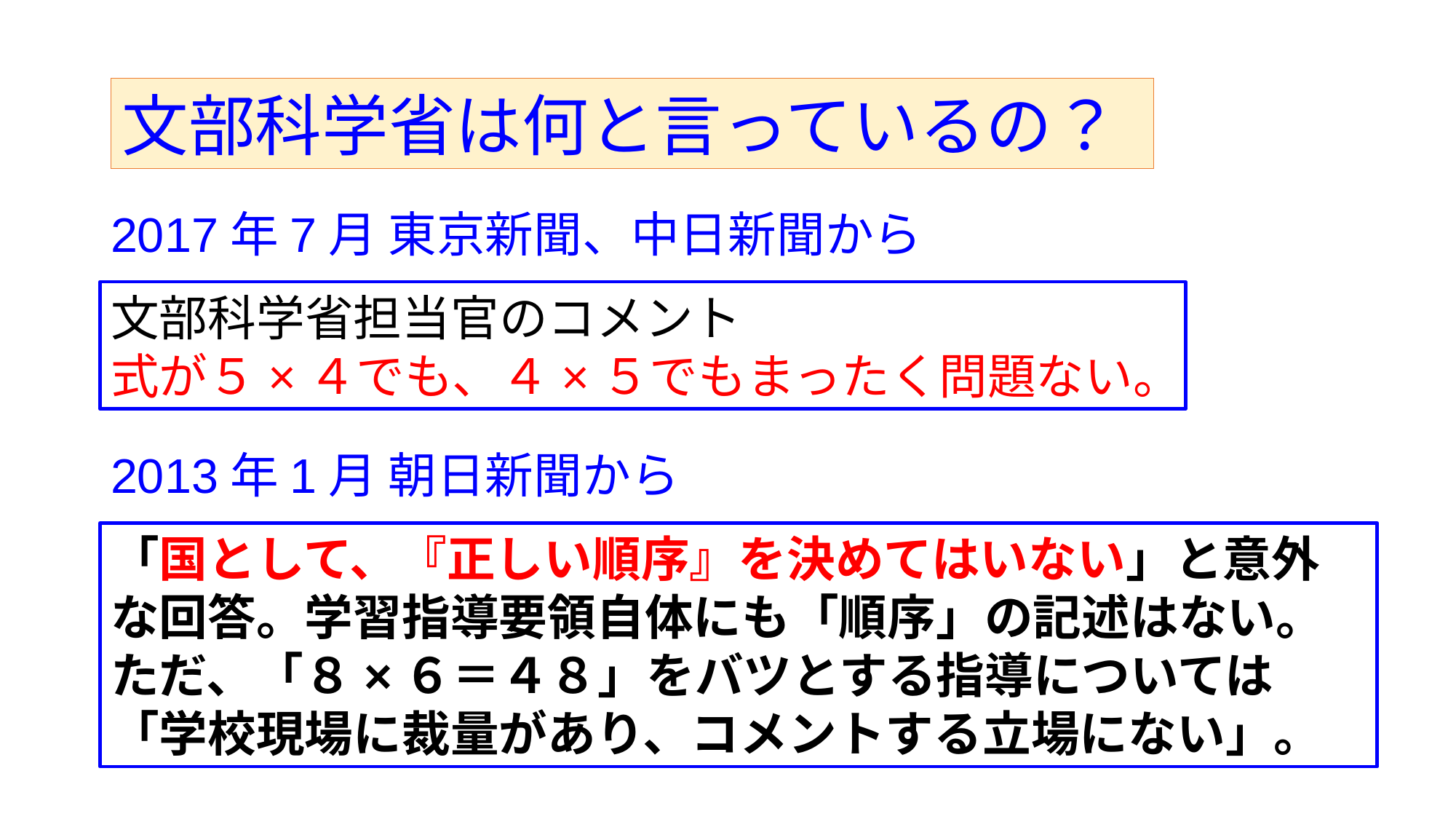

文部科学省は何と言っているの？
2017年7月 東京新聞、中日新聞から
文部科学省担当官のコメント
式が５×４でも、４×５でもまったく問題ない。
2013年1月 朝日新聞から
「国として、『正しい順序』を決めてはいない」と意外な回答。学習指導要領自体にも「順序」の記述はない。ただ、「８×６＝４８」をバツとする指導については「学校現場に裁量があり、コメントする立場にない」。